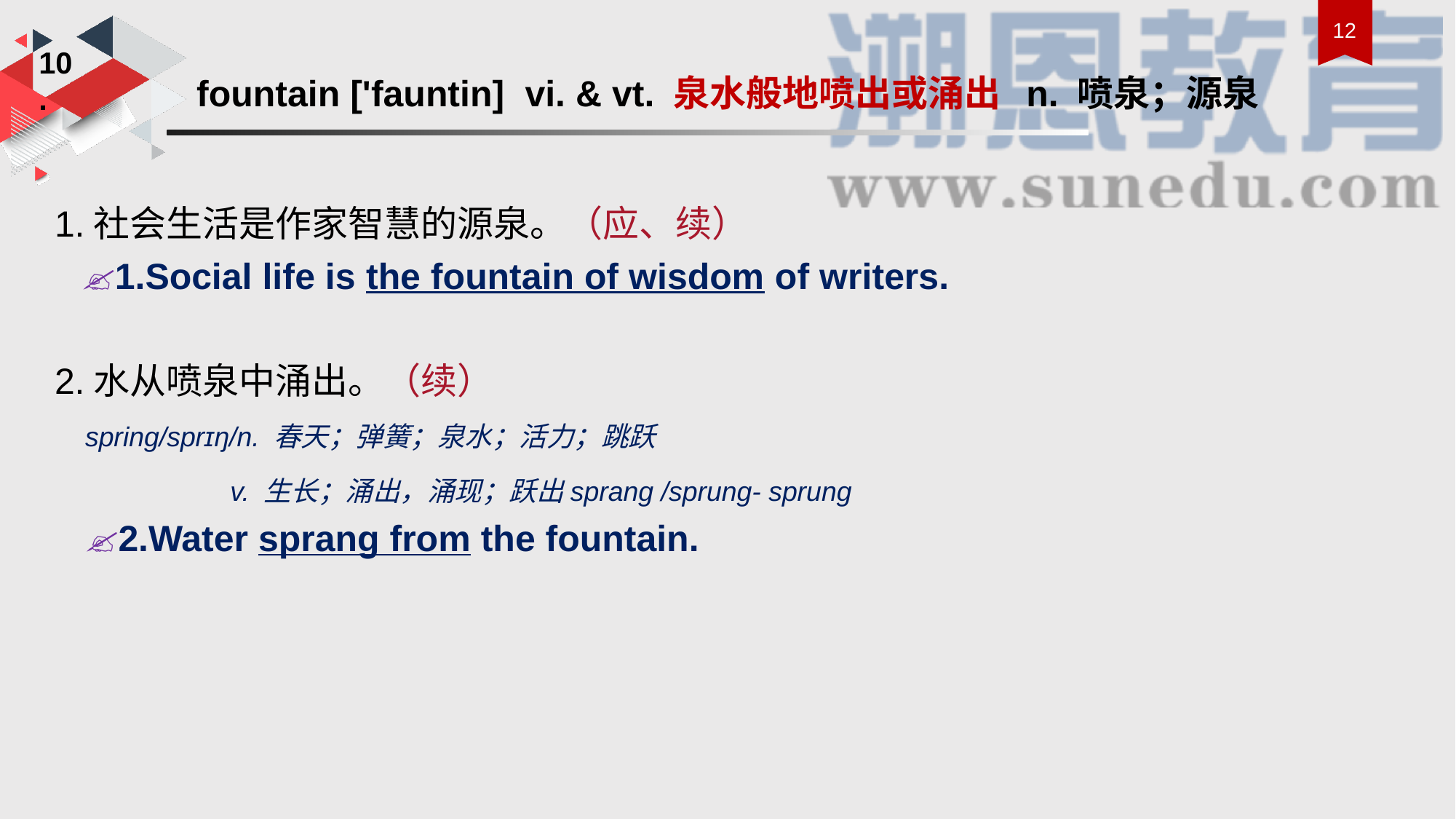

10.
fountain ['fauntin]  vi. & vt. 泉水般地喷出或涌出  n. 喷泉；源泉

1.社会生活是作家智慧的源泉。（应、续）
   ✍1.Social life is the fountain of wisdom of writers.

2.水从喷泉中涌出。（续）
   spring/sprɪŋ/n. 春天；弹簧；泉水；活力；跳跃
                       v. 生长；涌出，涌现；跃出sprang /sprung- sprung
   ✍2.Water sprang from the fountain.